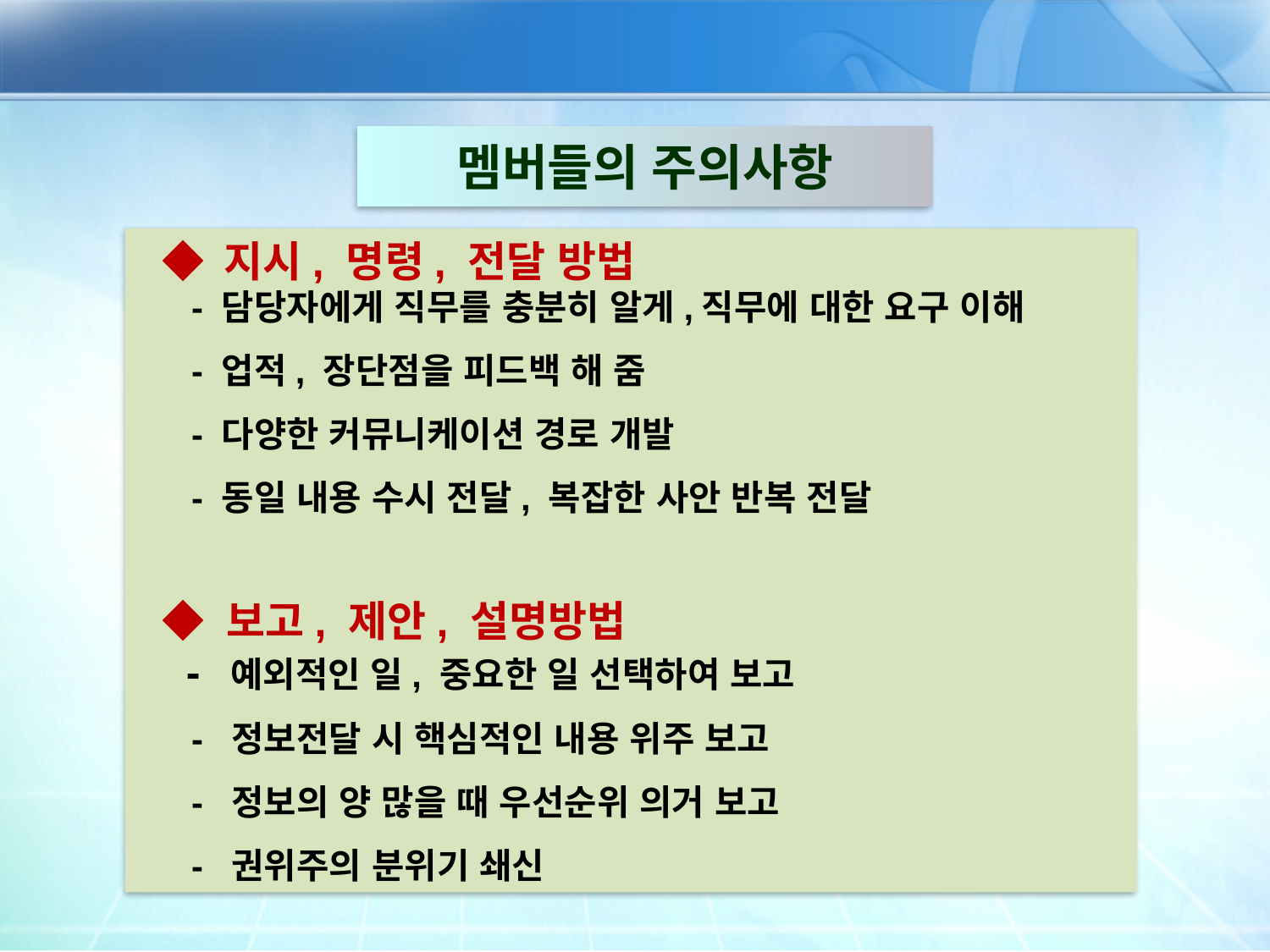

멤버들의 주의사항
◆ 지시, 명령, 전달 방법
   - 담당자에게 직무를 충분히 알게,직무에 대한 요구 이해
   - 업적, 장단점을 피드백 해 줌
   - 다양한 커뮤니케이션 경로 개발
   - 동일 내용 수시 전달, 복잡한 사안 반복 전달

◆ 보고, 제안, 설명방법
  -  예외적인 일, 중요한 일 선택하여 보고
   -  정보전달 시 핵심적인 내용 위주 보고
   -  정보의 양 많을 때 우선순위 의거 보고
   -  권위주의 분위기 쇄신